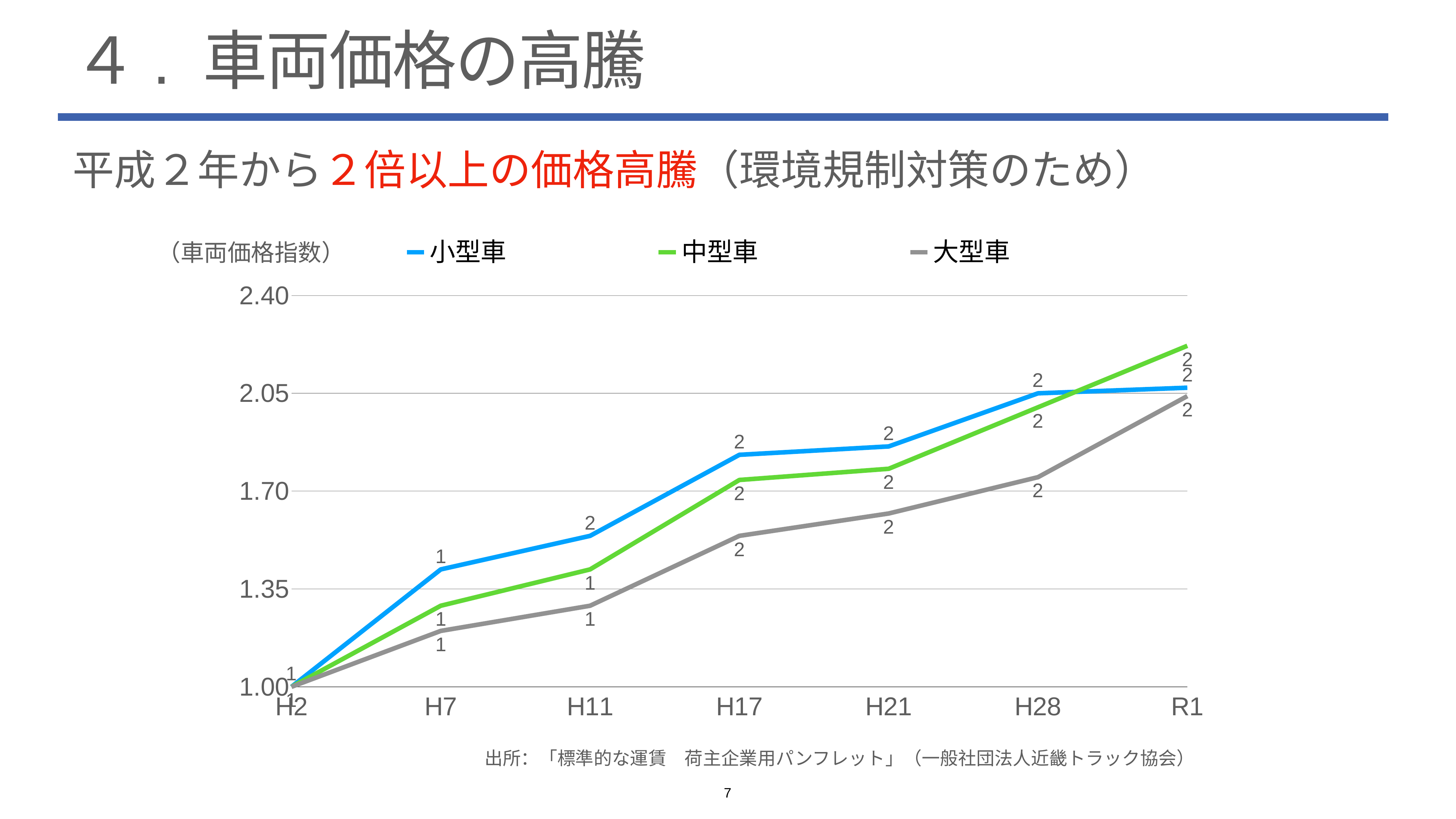

# ４. 車両価格の高騰

平成２年から２倍以上の価格高騰（環境規制対策のため）

### Chart

| Category | 小型車 | 中型車 | 大型車 |
|---|---|---|---|
| H2 | 1.0 | 1.0 | 1.0 |
| H7 | 1.42 | 1.29 | 1.2 |
| H11 | 1.54 | 1.42 | 1.29 |
| H17 | 1.83 | 1.74 | 1.54 |
| H21 | 1.86 | 1.78 | 1.62 |
| H28 | 2.05 | 2.0 | 1.75 |
| R1 | 2.07 | 2.22 | 2.04 |
（車両価格指数）
出所：「標準的な運賃　荷主企業用パンフレット」（一般社団法人近畿トラック協会）
7